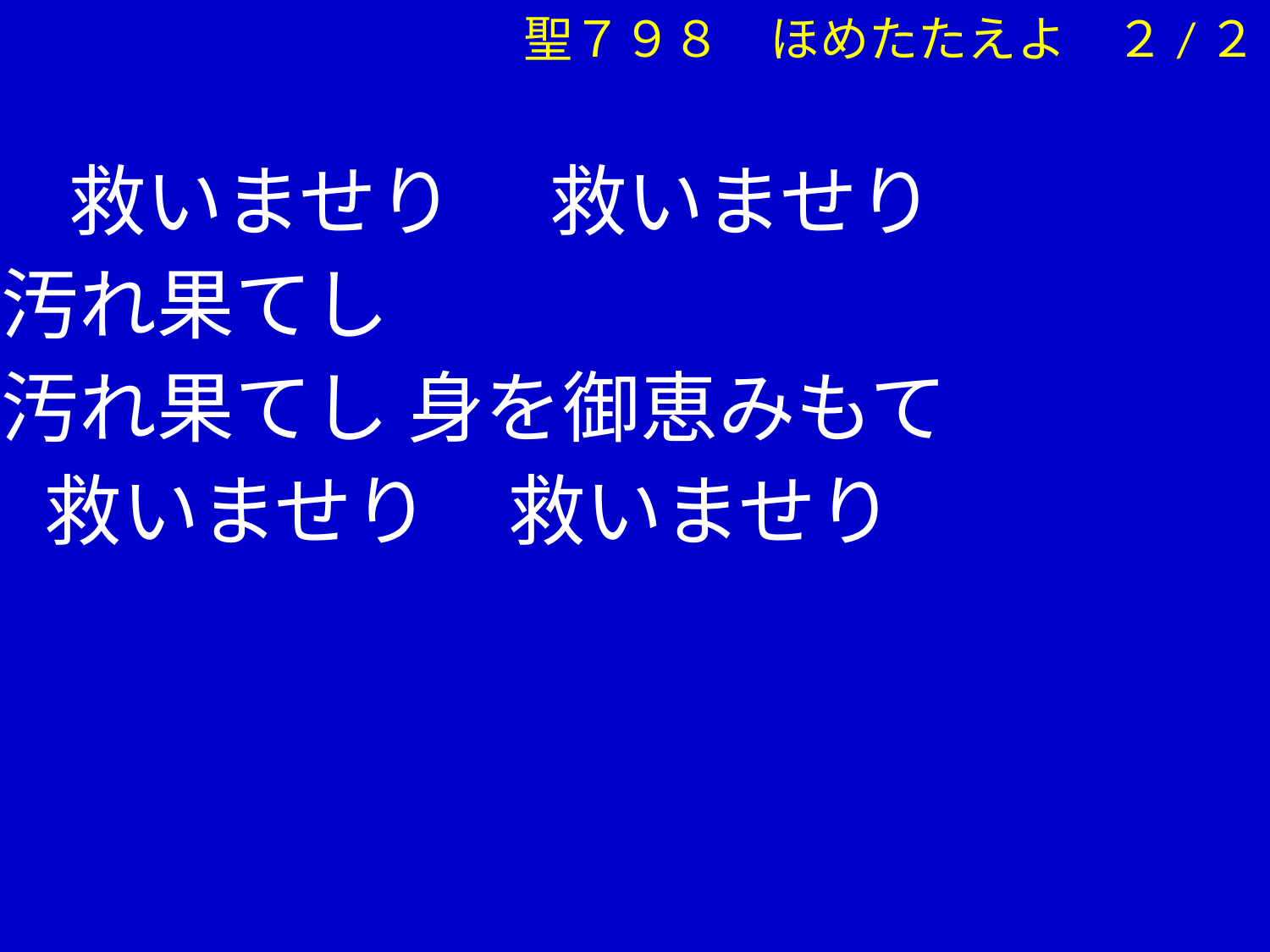

聖７９８　ほめたたえよ　２/２

　　  救いませり 　救いませり
      汚れ果てし
      汚れ果てし 身を御恵みもて
    　救いませり　救いませり